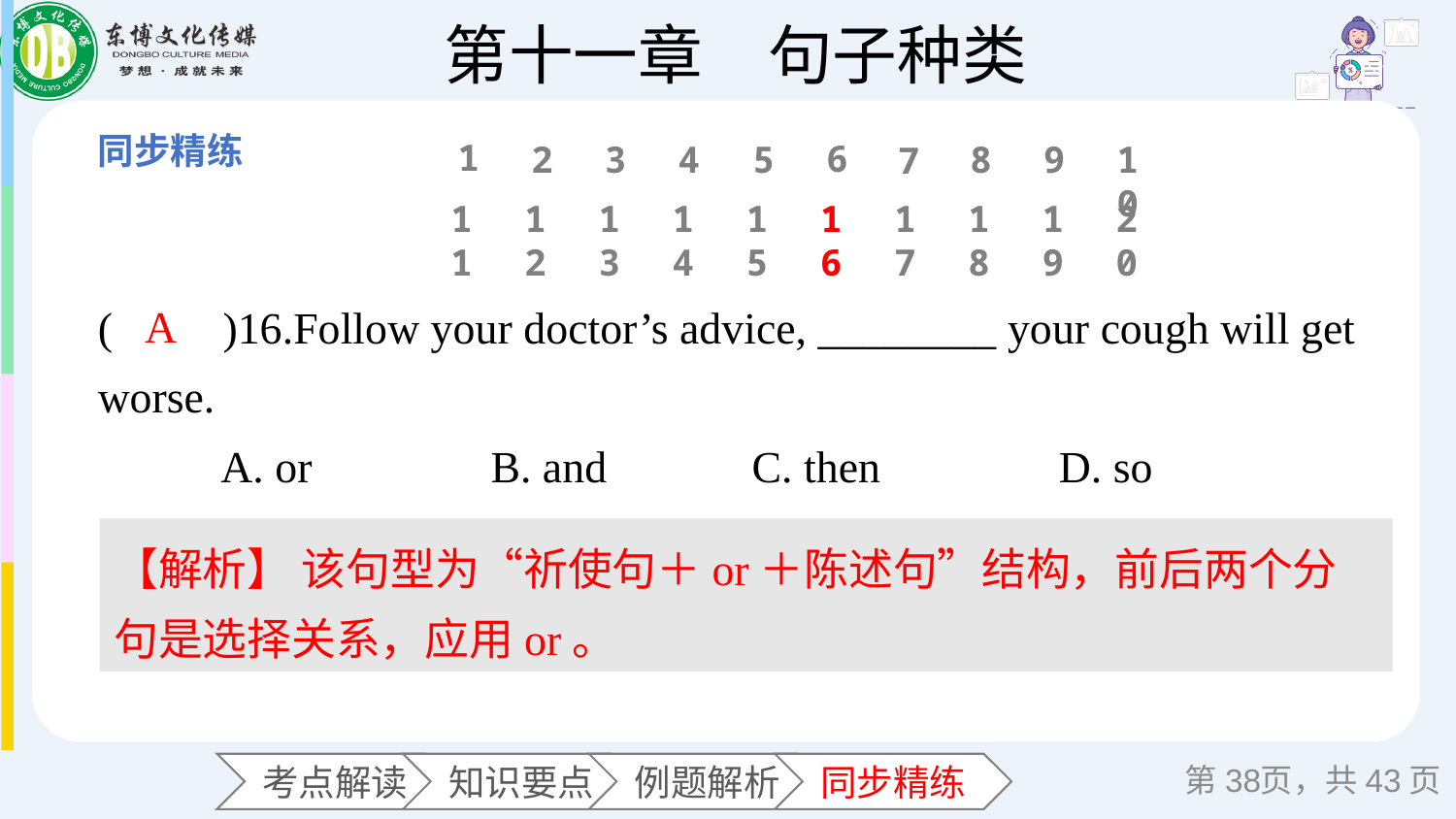

1
6
2
3
4
5
8
9
10
7
11
12
13
14
15
16
17
18
19
20
(　　)16.Follow your doctor’s advice, ________ your cough will get worse.
           A. or                B. and             C. then                D. so
A
【解析】 该句型为“祈使句＋or＋陈述句”结构，前后两个分句是选择关系，应用or。
第38页，共43页